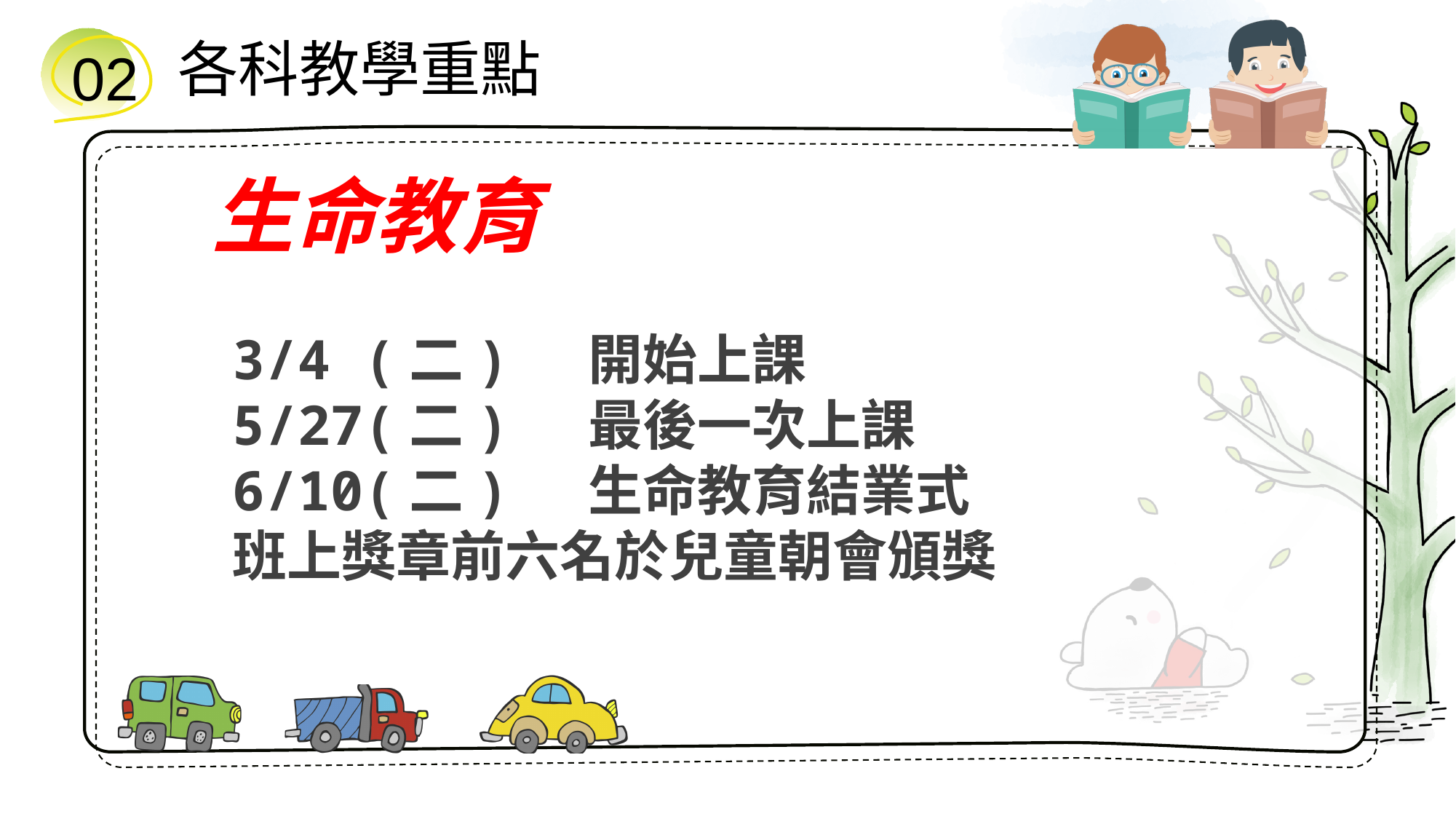

各科教學重點
02
生命教育
3/4 (二)  開始上課
5/27(二)  最後一次上課
6/10(二)  生命教育結業式
班上獎章前六名於兒童朝會頒獎